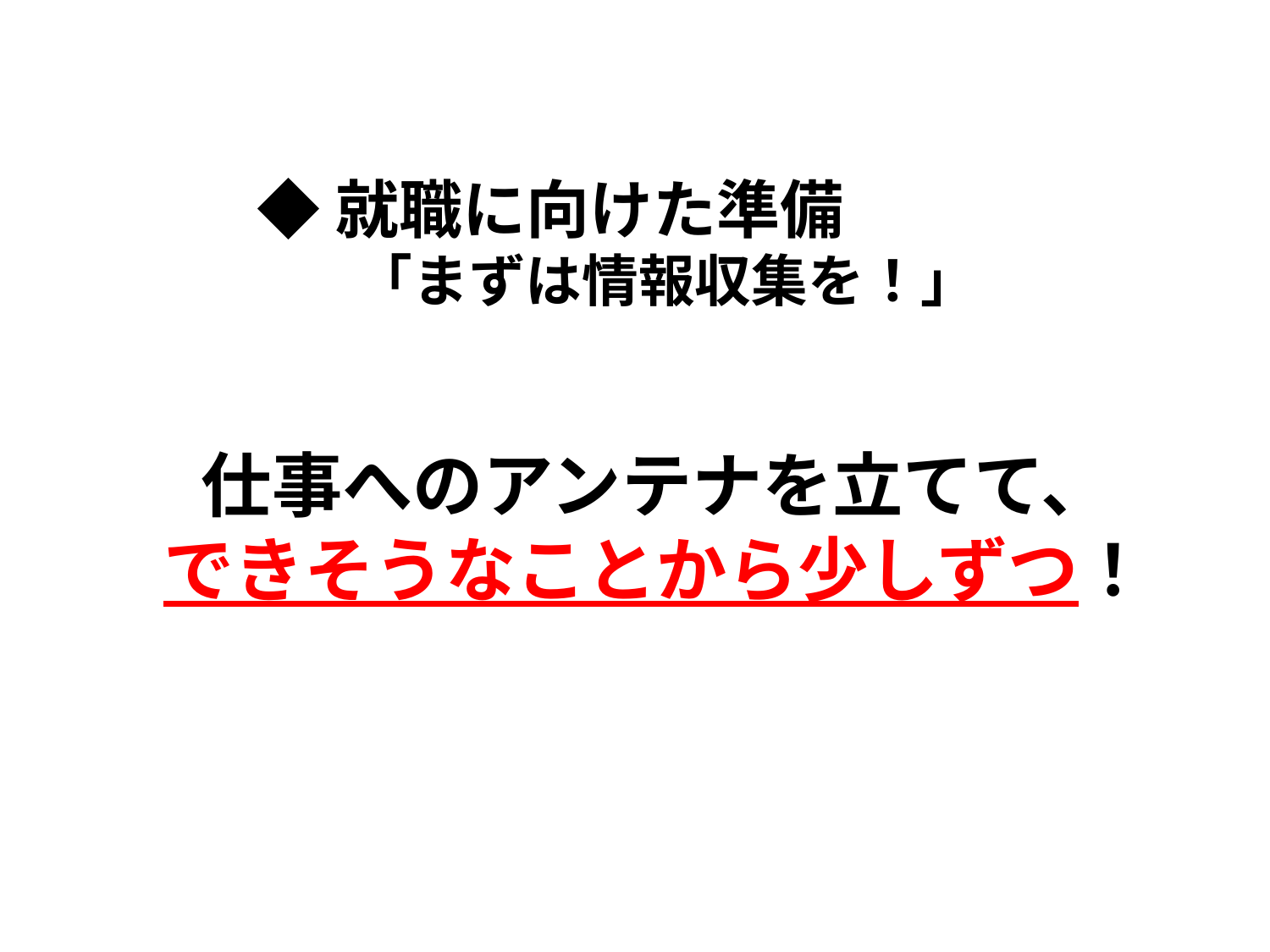

◆就職に向けた準備
　　「まずは情報収集を！」

仕事へのアンテナを立てて、
できそうなことから少しずつ！